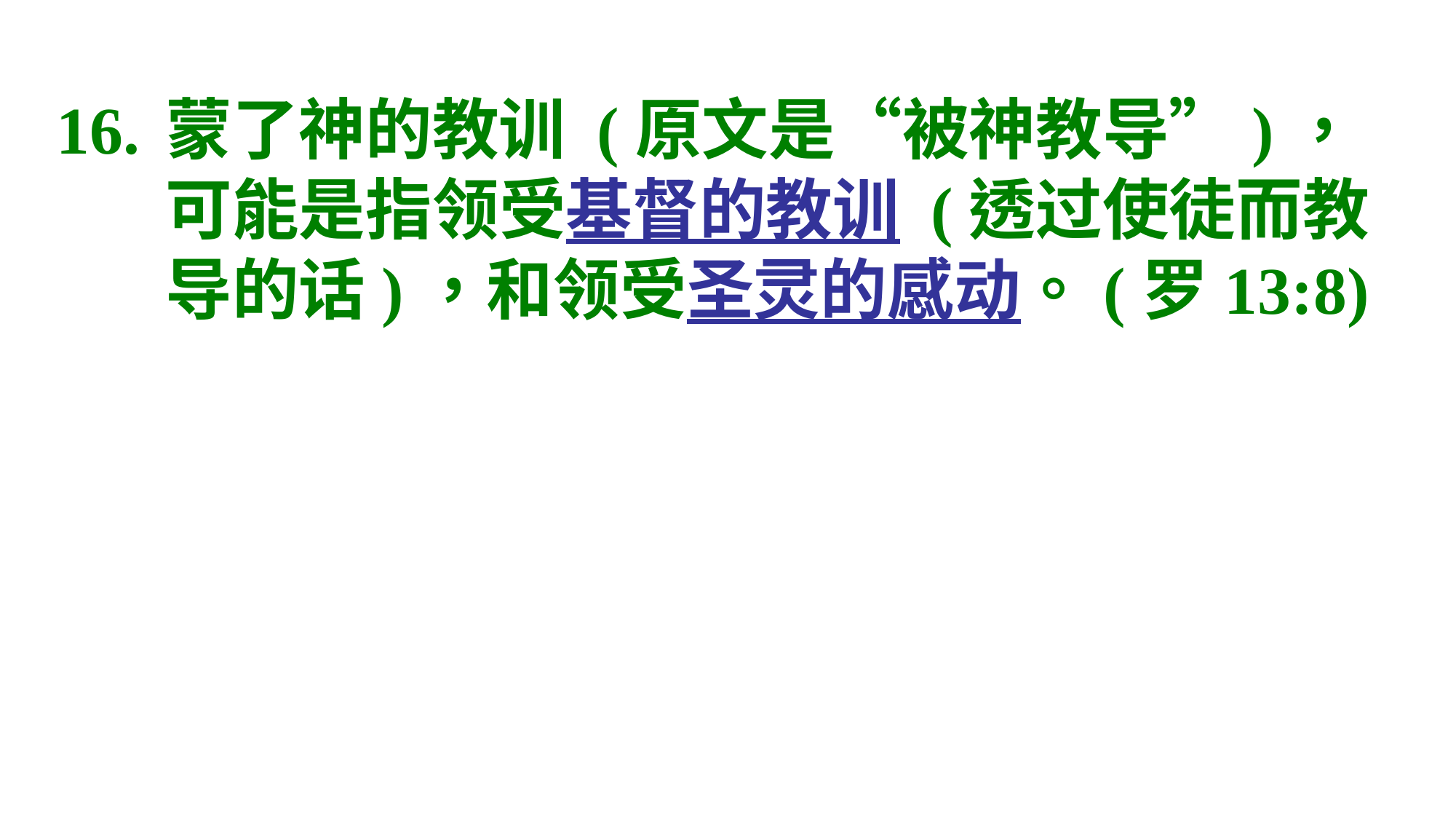

16.	蒙了神的教训 (原文是“被神教导”)，可能是指领受基督的教训 (透过使徒而教导的话)，和领受圣灵的感动。(罗13:8)